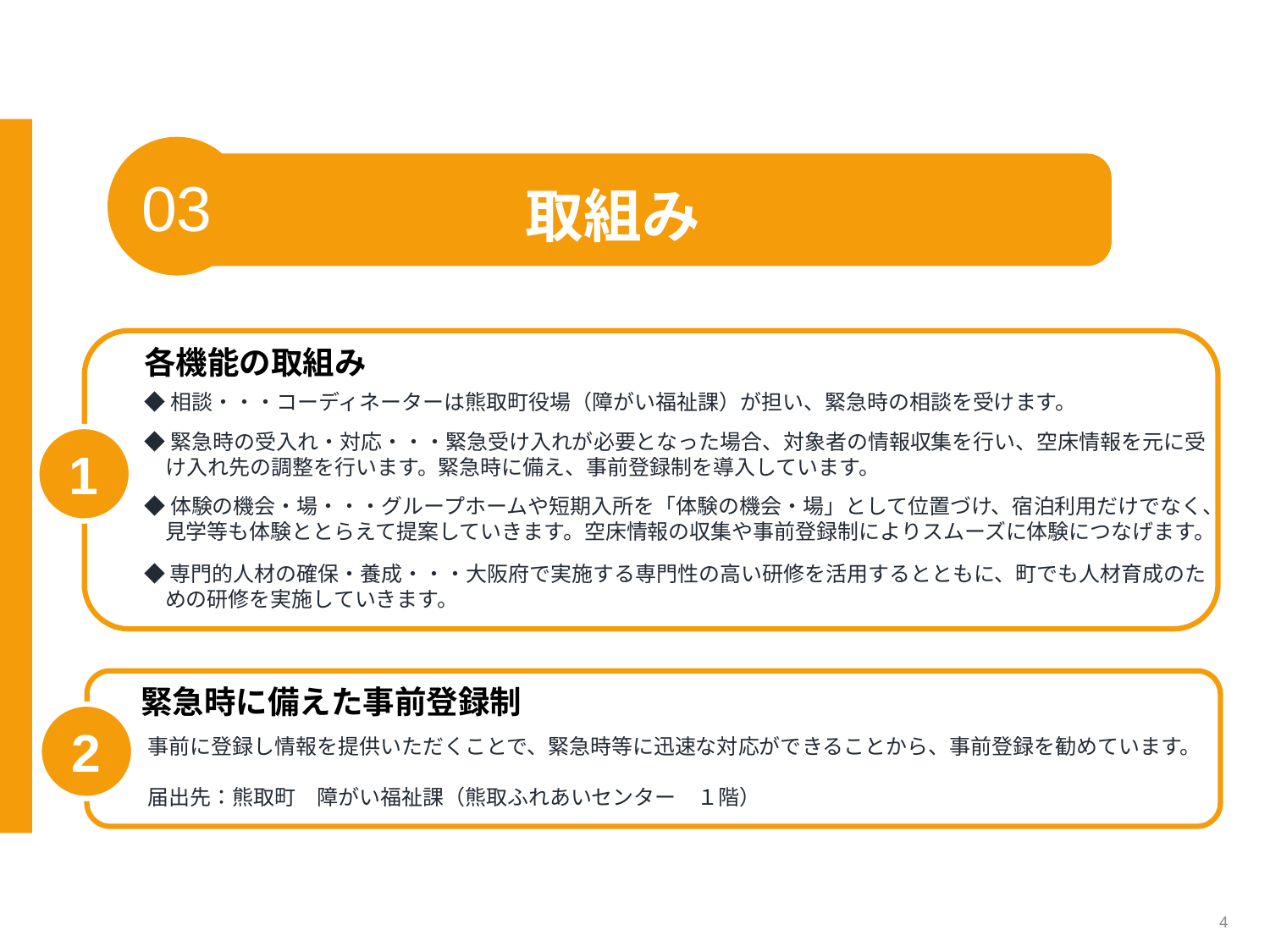

03

取組み

各機能の取組み
◆相談・・・コーディネーターは熊取町役場（障がい福祉課）が担い、緊急時の相談を受けます。
◆緊急時の受入れ・対応・・・緊急受け入れが必要となった場合、対象者の情報収集を行い、空床情報を元に受
　け入れ先の調整を行います。緊急時に備え、事前登録制を導入しています。
1
◆体験の機会・場・・・グループホームや短期入所を「体験の機会・場」として位置づけ、宿泊利用だけでなく、
　見学等も体験ととらえて提案していきます。空床情報の収集や事前登録制によりスムーズに体験につなげます。
◆専門的人材の確保・養成・・・大阪府で実施する専門性の高い研修を活用するとともに、町でも人材育成のた
　めの研修を実施していきます。

緊急時に備えた事前登録制
2
事前に登録し情報を提供いただくことで、緊急時等に迅速な対応ができることから、事前登録を勧めています。

届出先：熊取町　障がい福祉課（熊取ふれあいセンター　１階）

4